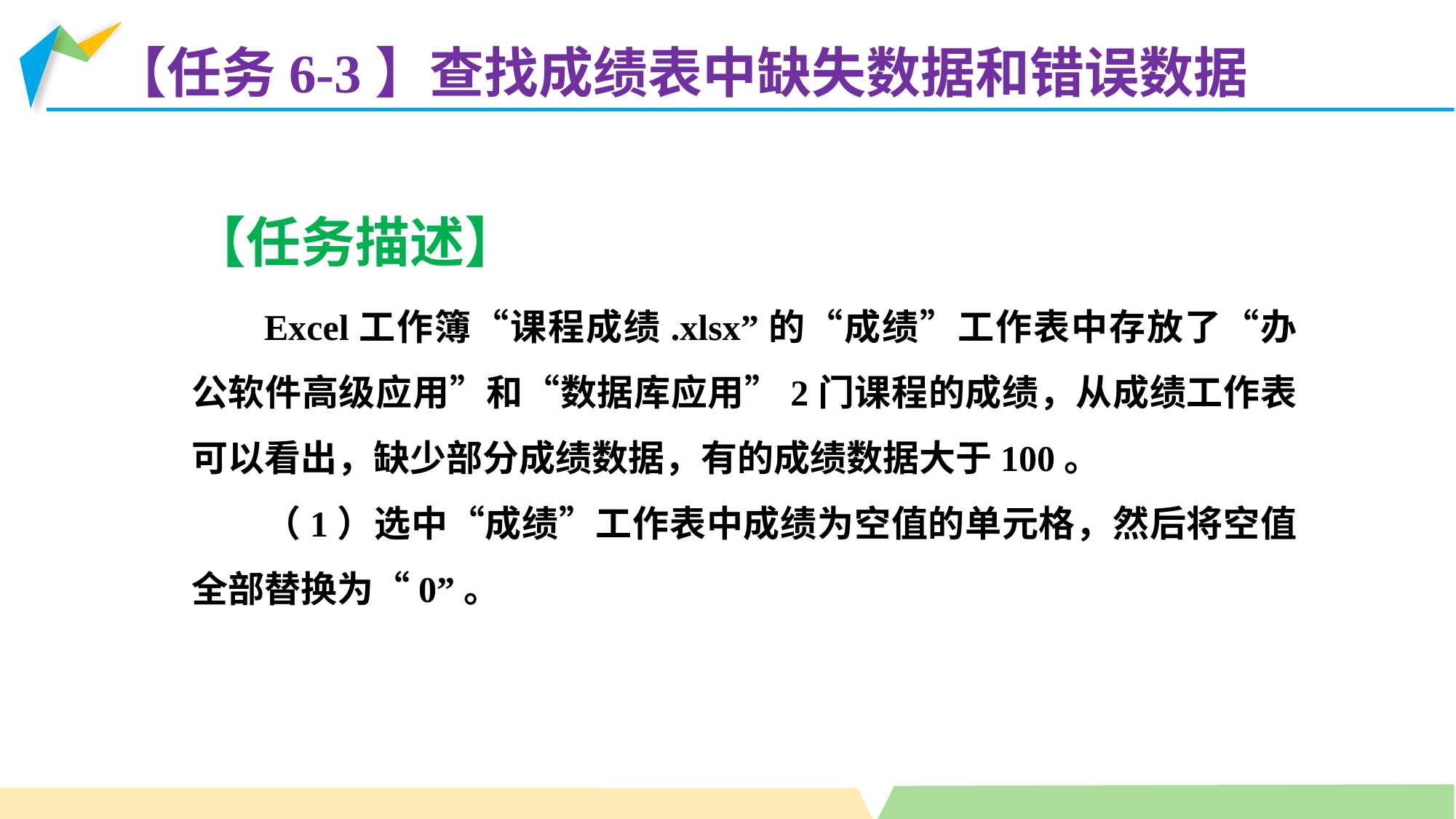

【任务6-3】查找成绩表中缺失数据和错误数据
【任务描述】
Excel工作簿“课程成绩.xlsx”的“成绩”工作表中存放了“办公软件高级应用”和“数据库应用”2门课程的成绩，从成绩工作表可以看出，缺少部分成绩数据，有的成绩数据大于100。
（1）选中“成绩”工作表中成绩为空值的单元格，然后将空值全部替换为“0”。